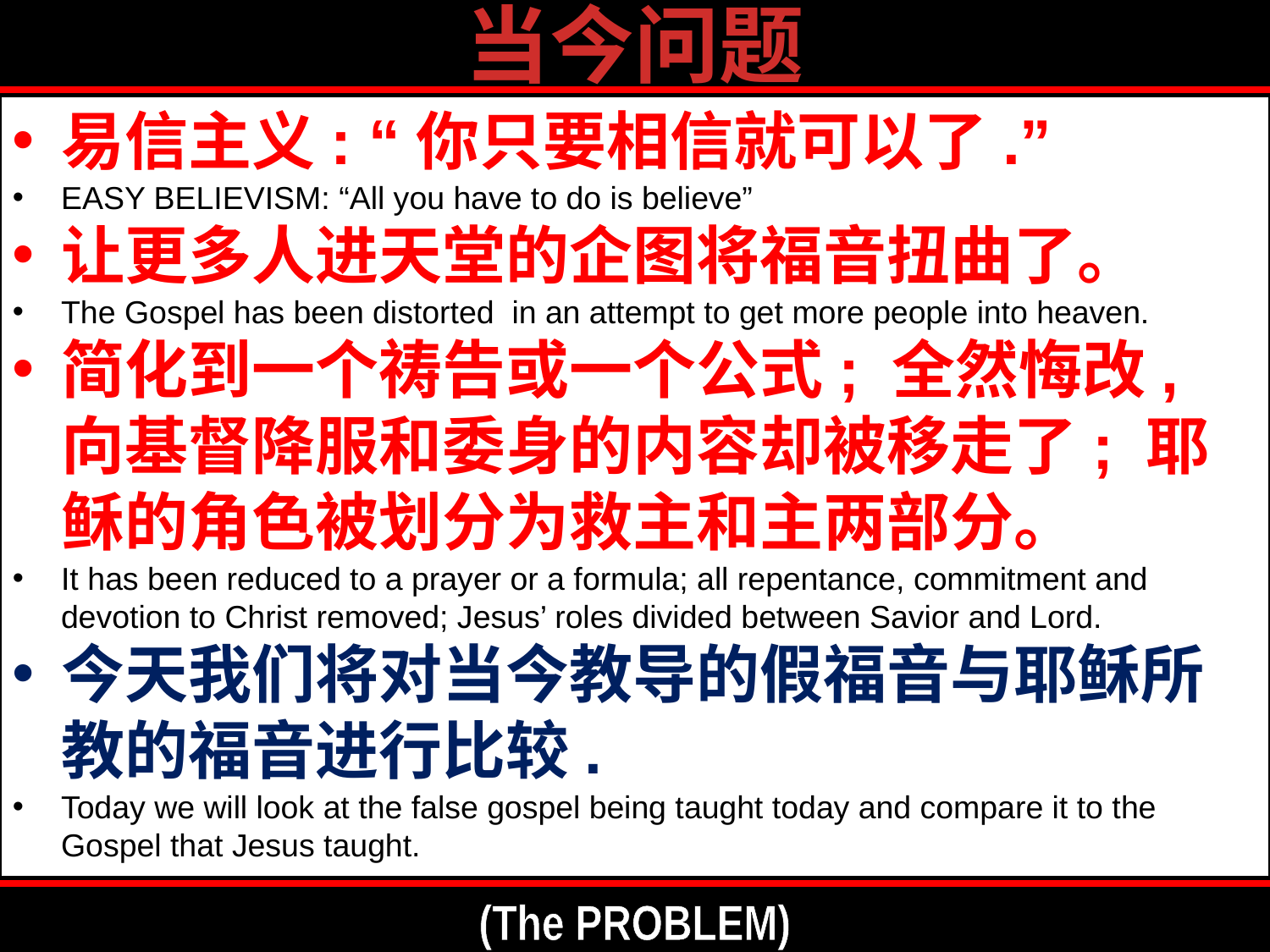

当今问题
易信主义: “你只要相信就可以了.”
EASY BELIEVISM: “All you have to do is believe”
让更多人进天堂的企图将福音扭曲了。
The Gospel has been distorted  in an attempt to get more people into heaven.
简化到一个祷告或一个公式; 全然悔改, 向基督降服和委身的内容却被移走了; 耶稣的角色被划分为救主和主两部分。
It has been reduced to a prayer or a formula; all repentance, commitment and devotion to Christ removed; Jesus’ roles divided between Savior and Lord.
今天我们将对当今教导的假福音与耶稣所教的福音进行比较.
Today we will look at the false gospel being taught today and compare it to the Gospel that Jesus taught.
(The PROBLEM)